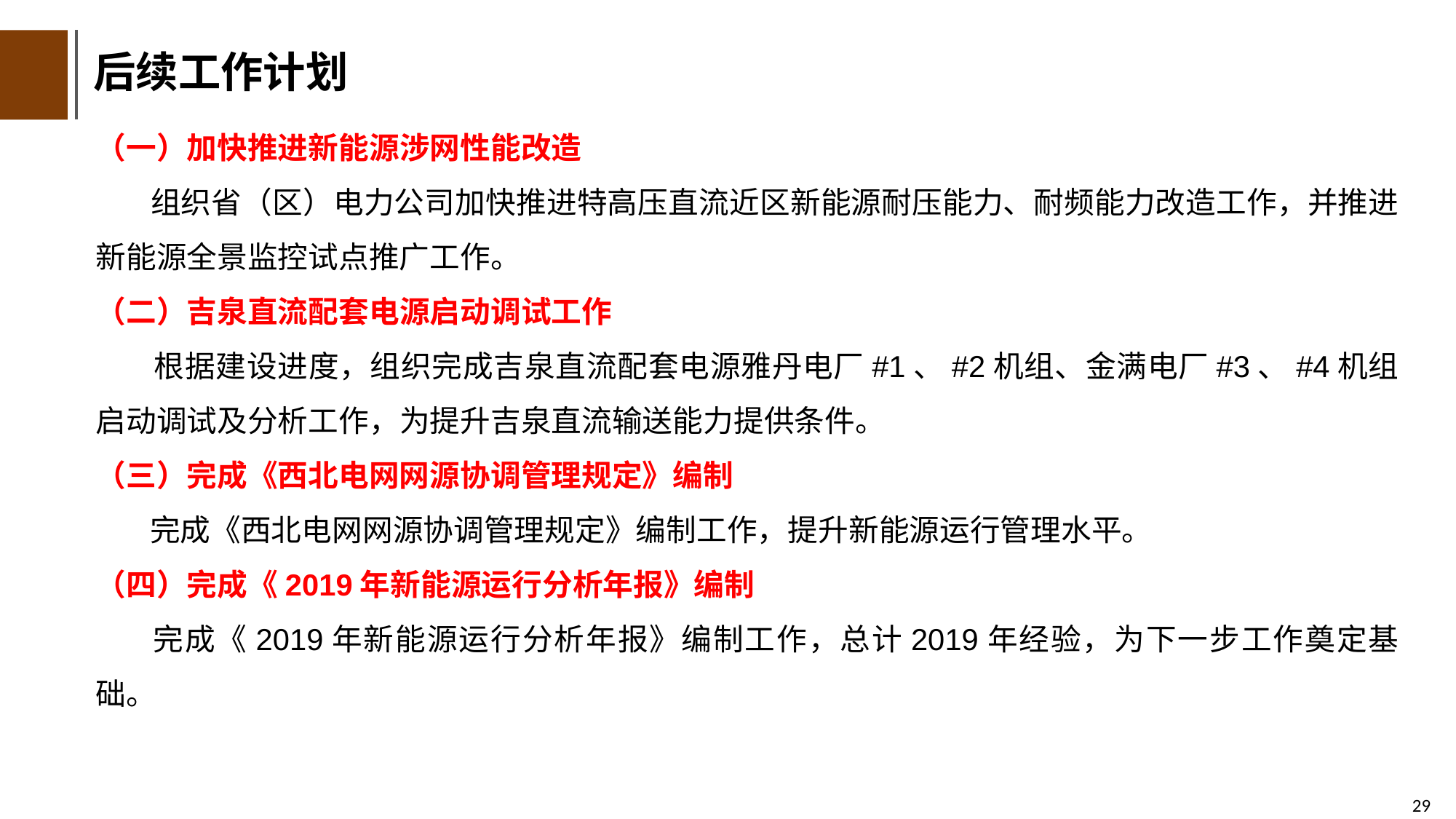

后续工作计划
（一）加快推进新能源涉网性能改造
       组织省（区）电力公司加快推进特高压直流近区新能源耐压能力、耐频能力改造工作，并推进新能源全景监控试点推广工作。
（二）吉泉直流配套电源启动调试工作
       根据建设进度，组织完成吉泉直流配套电源雅丹电厂#1、#2机组、金满电厂#3、#4机组启动调试及分析工作，为提升吉泉直流输送能力提供条件。
（三）完成《西北电网网源协调管理规定》编制
       完成《西北电网网源协调管理规定》编制工作，提升新能源运行管理水平。
（四）完成《2019年新能源运行分析年报》编制
      完成《2019年新能源运行分析年报》编制工作，总计2019年经验，为下一步工作奠定基础。
29